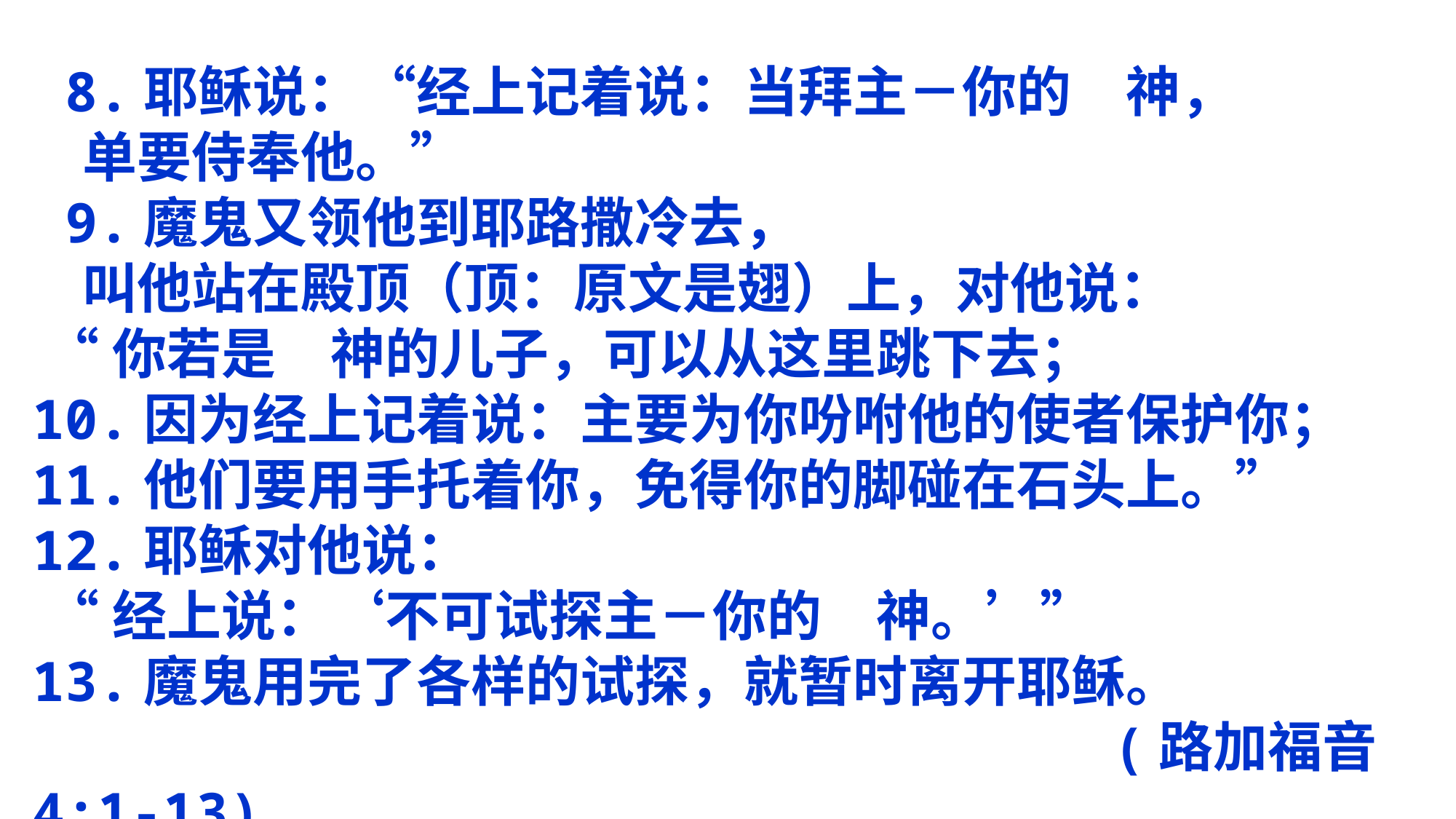

8.耶稣说：“经上记着说：当拜主－你的　神，
   单要侍奉他。”
 9.魔鬼又领他到耶路撒冷去，
   叫他站在殿顶（顶：原文是翅）上，对他说：
 “你若是　神的儿子，可以从这里跳下去；
10.因为经上记着说：主要为你吩咐他的使者保护你；
11.他们要用手托着你，免得你的脚碰在石头上。”
12.耶稣对他说：
 “经上说：‘不可试探主－你的　神。’”
13.魔鬼用完了各样的试探，就暂时离开耶稣。
                                 (路加福音4:1-13)